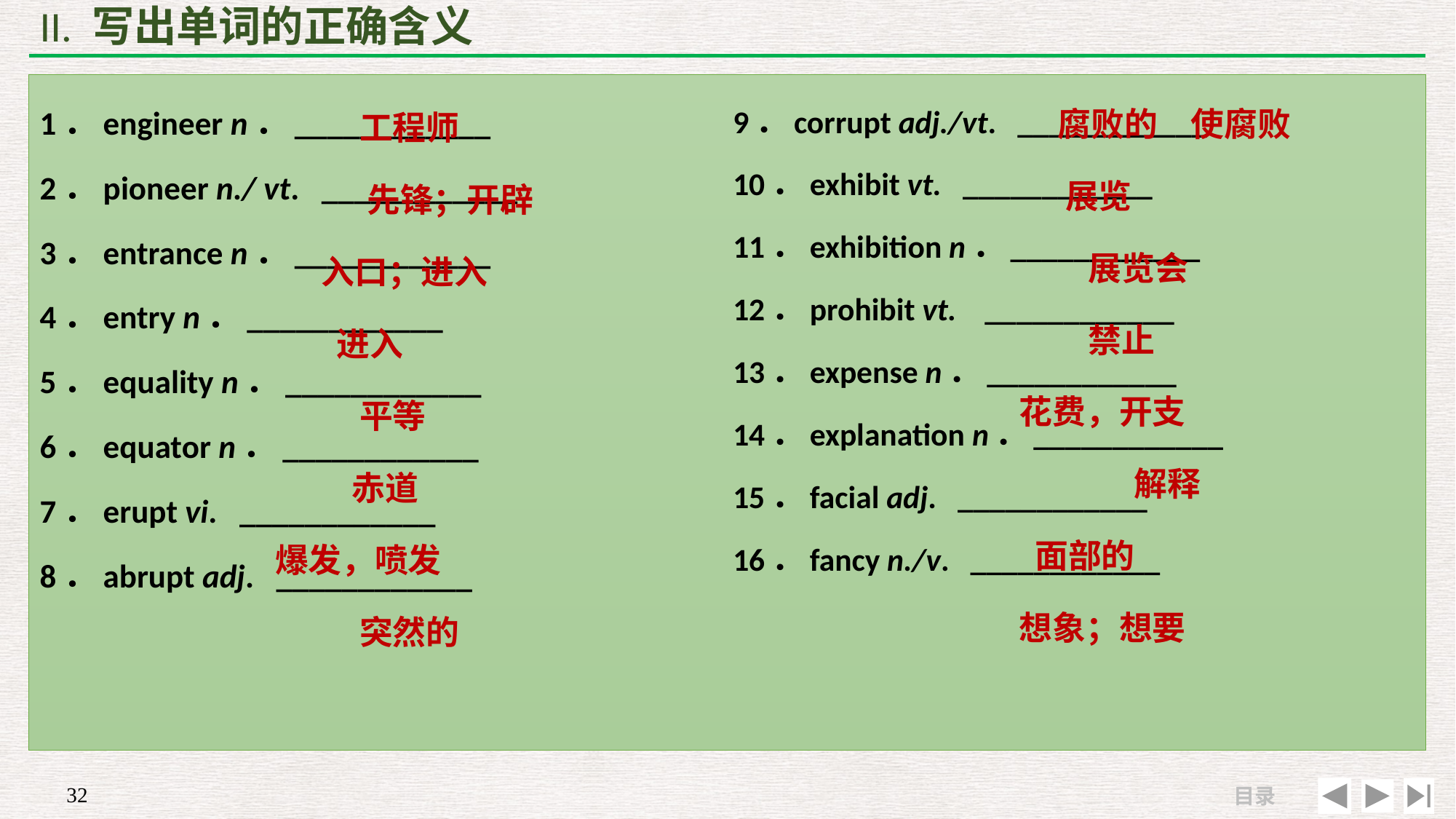

# II. 写出单词的正确含义
    腐败的　使腐败
     展览
        展览会
        禁止
花费，开支
              解释
 面部的
想象；想要
          工程师
           先锋；开辟
     入口；进入
       进入
          平等
         赤道
爆发，喷发
          突然的

1．engineer n．____________
2．pioneer n./ vt.   ____________
3．entrance n．____________
4．entry n．____________
5．equality n．____________
6．equator n．____________
7．erupt vi.   ____________
8．abrupt adj.   ____________
9．corrupt adj./vt.   ____________
10．exhibit vt.   ____________
11．exhibition n．____________
12．prohibit vt.    ____________
13．expense n．____________
14．explanation n．____________
15．facial adj.   ____________
16．fancy n./v.   ____________